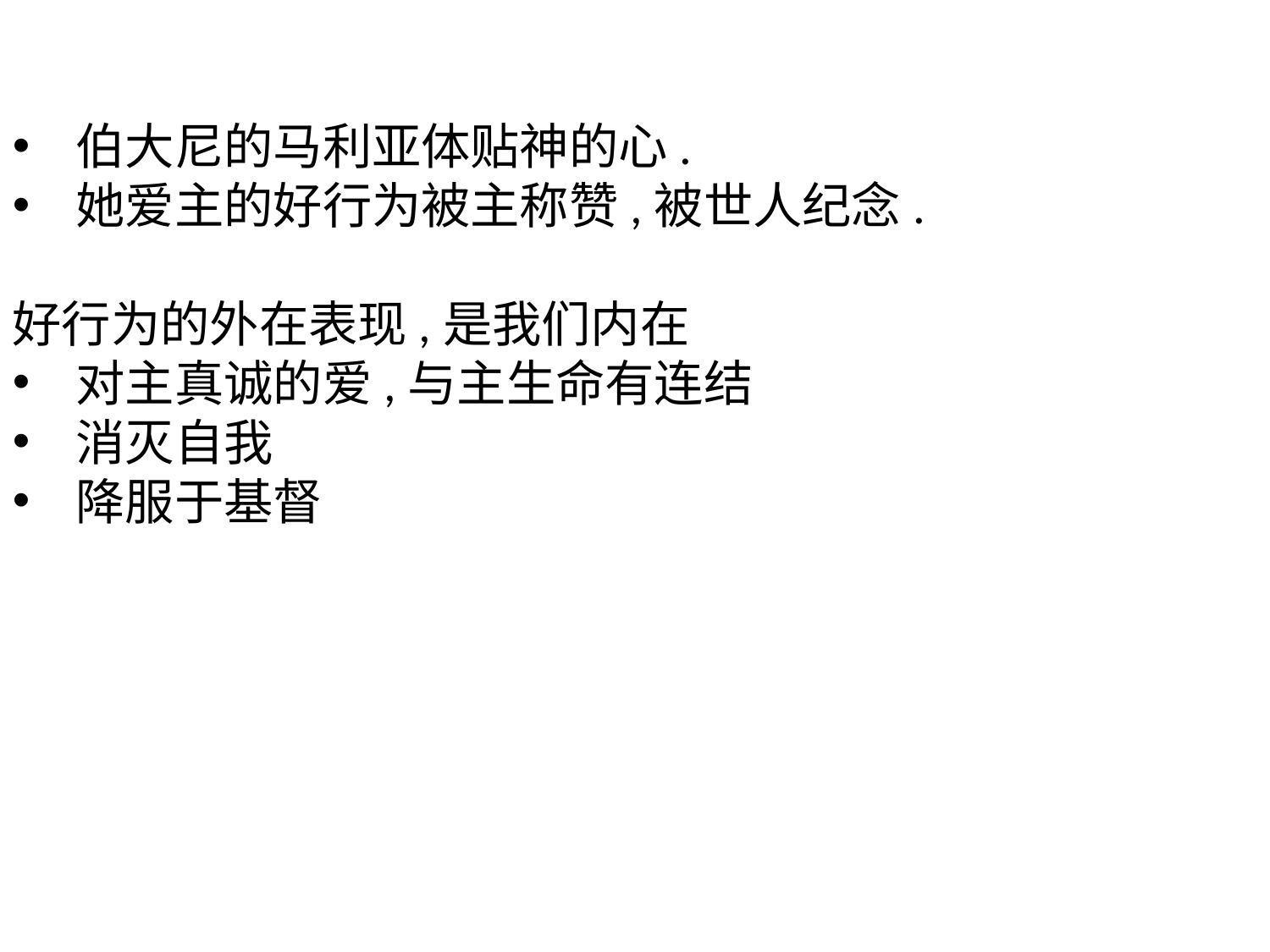

伯大尼的马利亚体贴神的心.
她爱主的好行为被主称赞,被世人纪念.

好行为的外在表现,是我们内在
对主真诚的爱,与主生命有连结
消灭自我
降服于基督